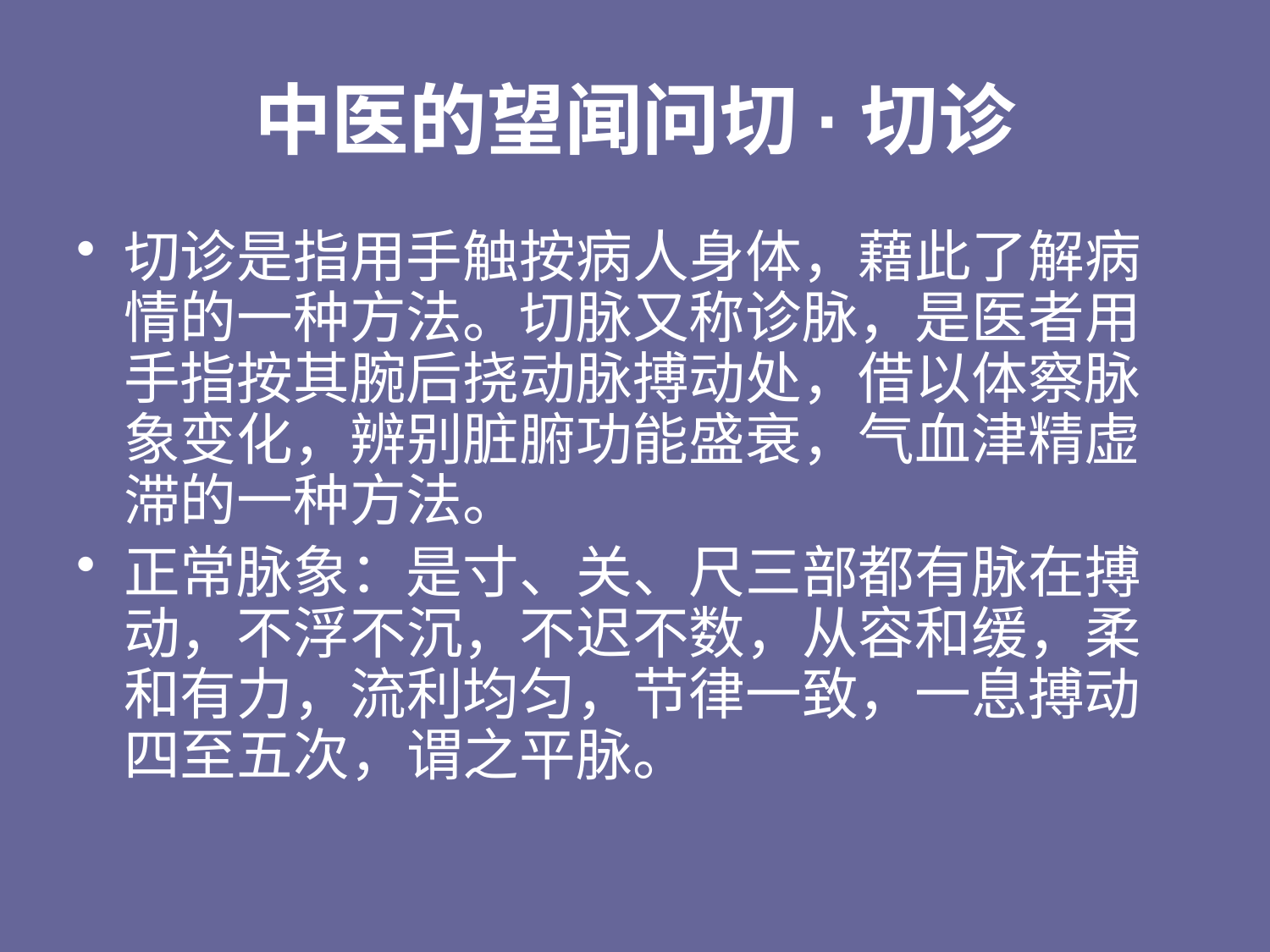

# 中医的望闻问切·切诊
切诊是指用手触按病人身体，藉此了解病情的一种方法。切脉又称诊脉，是医者用手指按其腕后挠动脉搏动处，借以体察脉象变化，辨别脏腑功能盛衰，气血津精虚滞的一种方法。
正常脉象：是寸、关、尺三部都有脉在搏动，不浮不沉，不迟不数，从容和缓，柔和有力，流利均匀，节律一致，一息搏动四至五次，谓之平脉。